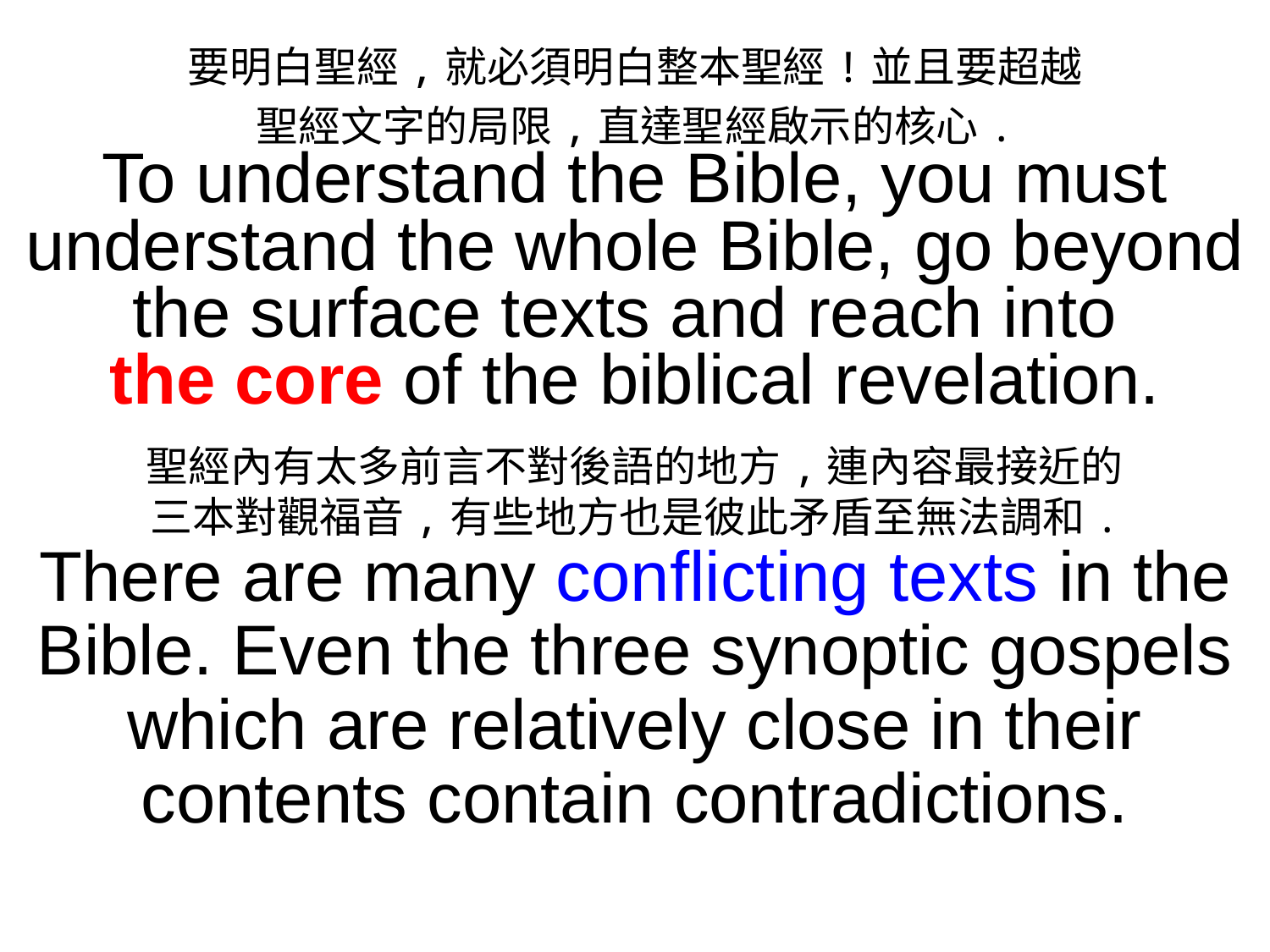

要明白聖經,就必須明白整本聖經!並且要超越
聖經文字的局限,直達聖經啟示的核心.
To understand the Bible, you must understand the whole Bible, go beyond the surface texts and reach into
the core of the biblical revelation.
聖經內有太多前言不對後語的地方,連內容最接近的
三本對觀福音,有些地方也是彼此矛盾至無法調和.
There are many conflicting texts in the Bible. Even the three synoptic gospels which are relatively close in their contents contain contradictions.